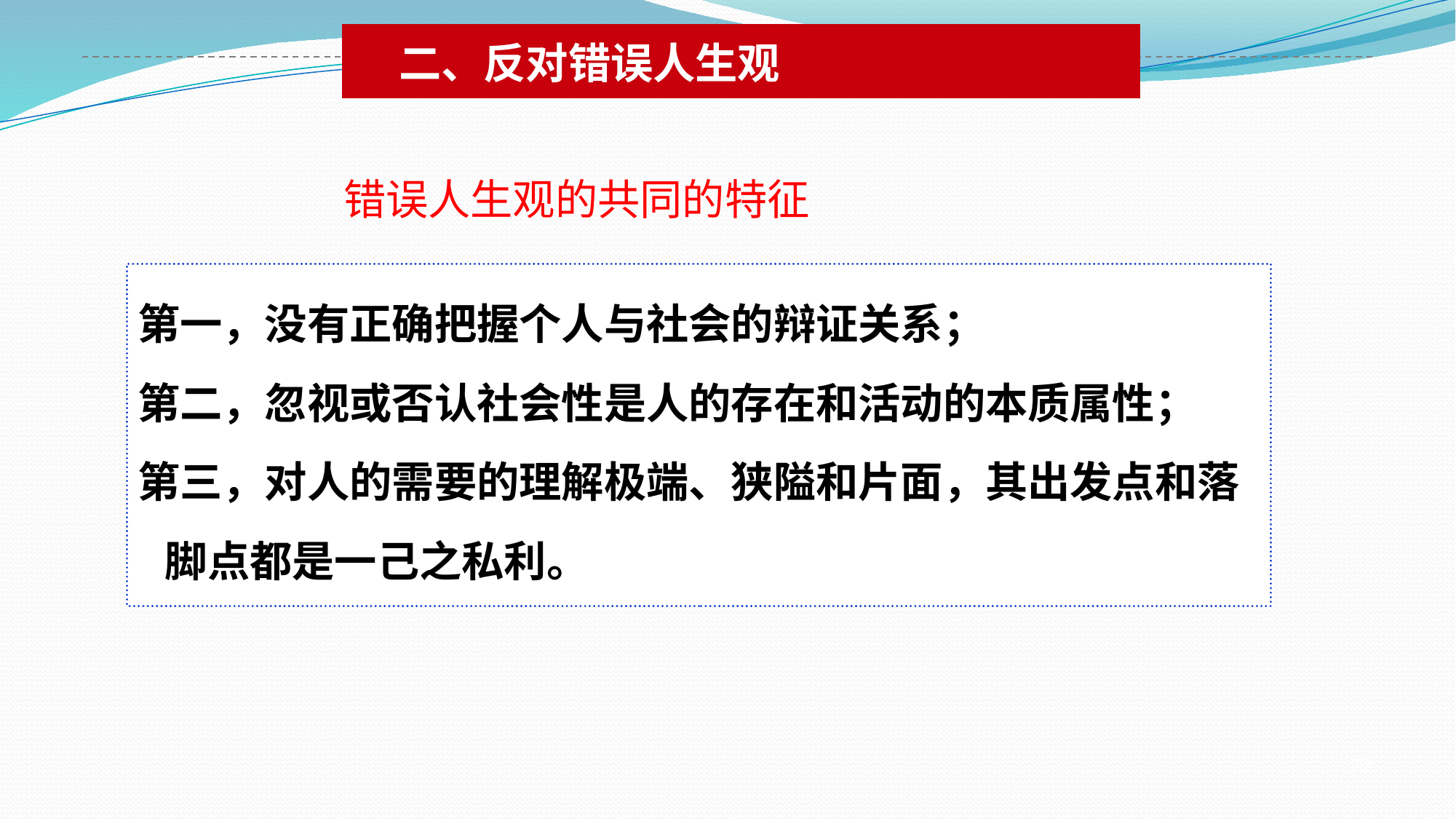

二、反对错误人生观
错误人生观的共同的特征
第一，没有正确把握个人与社会的辩证关系；
第二，忽视或否认社会性是人的存在和活动的本质属性；
第三，对人的需要的理解极端、狭隘和片面，其出发点和落脚点都是一己之私利。
72